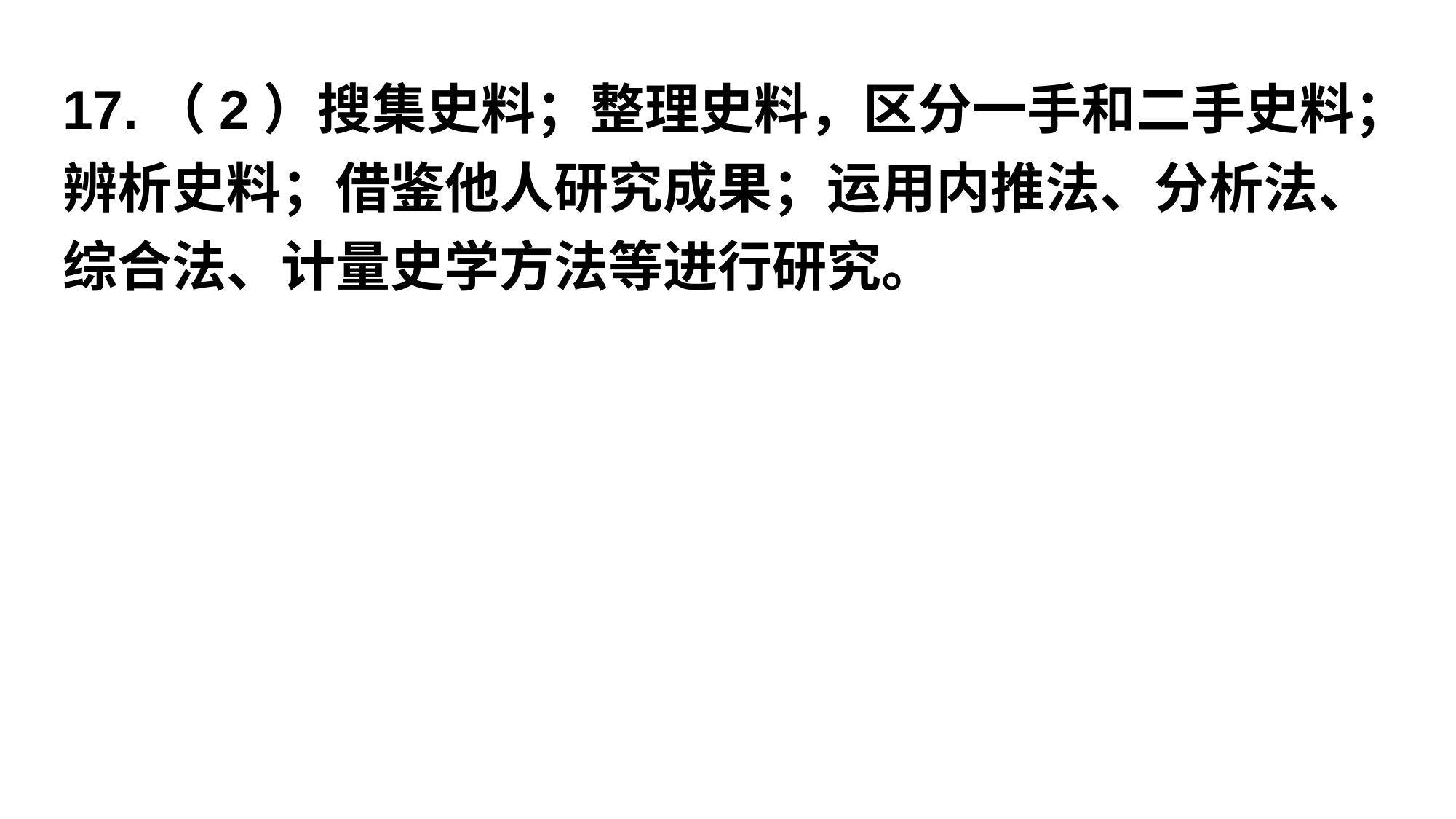

17.（2）搜集史料；整理史料，区分一手和二手史料；辨析史料；借鉴他人研究成果；运用内推法、分析法、综合法、计量史学方法等进行研究。